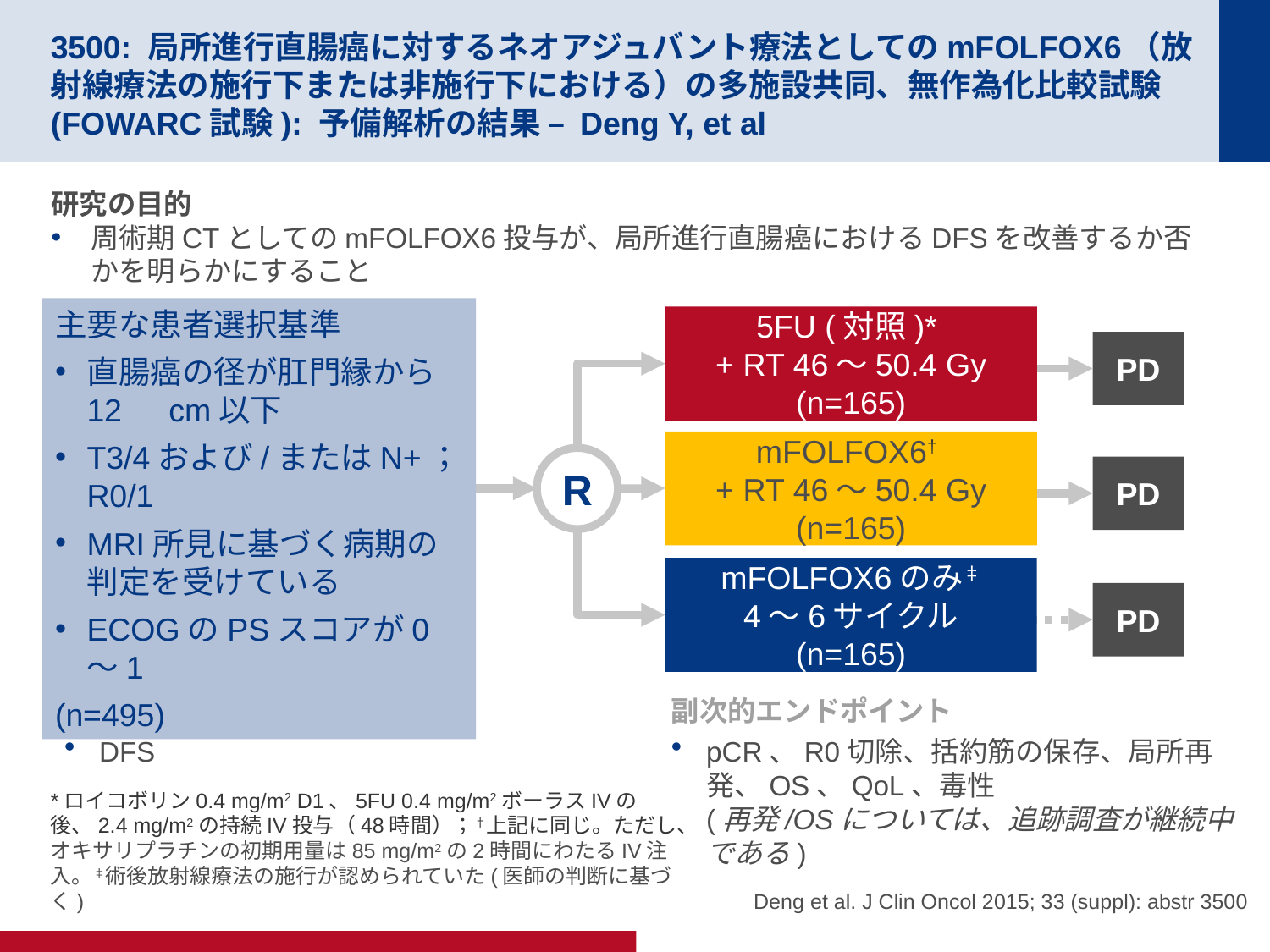

# 3500: 局所進行直腸癌に対するネオアジュバント療法としてのmFOLFOX6（放射線療法の施行下または非施行下における）の多施設共同、無作為化比較試験(FOWARC試験): 予備解析の結果 – Deng Y, et al
研究の目的
周術期CTとしてのmFOLFOX6投与が、局所進行直腸癌におけるDFSを改善するか否かを明らかにすること

主要な患者選択基準
直腸癌の径が肛門縁から
12　cm以下
T3/4および/またはN+；R0/1
MRI所見に基づく病期の判定を受けている
ECOGのPSスコアが0～1
(n=495)
5FU (対照)*
+ RT 46～50.4 Gy
(n=165)
PD
mFOLFOX6†
+ RT 46～50.4 Gy
(n=165)
R
PD
mFOLFOX6のみ‡
4～6サイクル
(n=165)
PD
主要エンドポイント
DFS
副次的エンドポイント
pCR、R0切除、括約筋の保存、局所再発、OS、QoL、毒性
(再発/OSについては、追跡調査が継続中である)
*ロイコボリン0.4 mg/m2 D1、5FU 0.4 mg/m2ボーラスIVの後、2.4 mg/m2の持続IV投与（48時間）；†上記に同じ。ただし、オキサリプラチンの初期用量は85 mg/m2の2時間にわたるIV注入。‡術後放射線療法の施行が認められていた(医師の判断に基づく)
Deng et al. J Clin Oncol 2015; 33 (suppl): abstr 3500